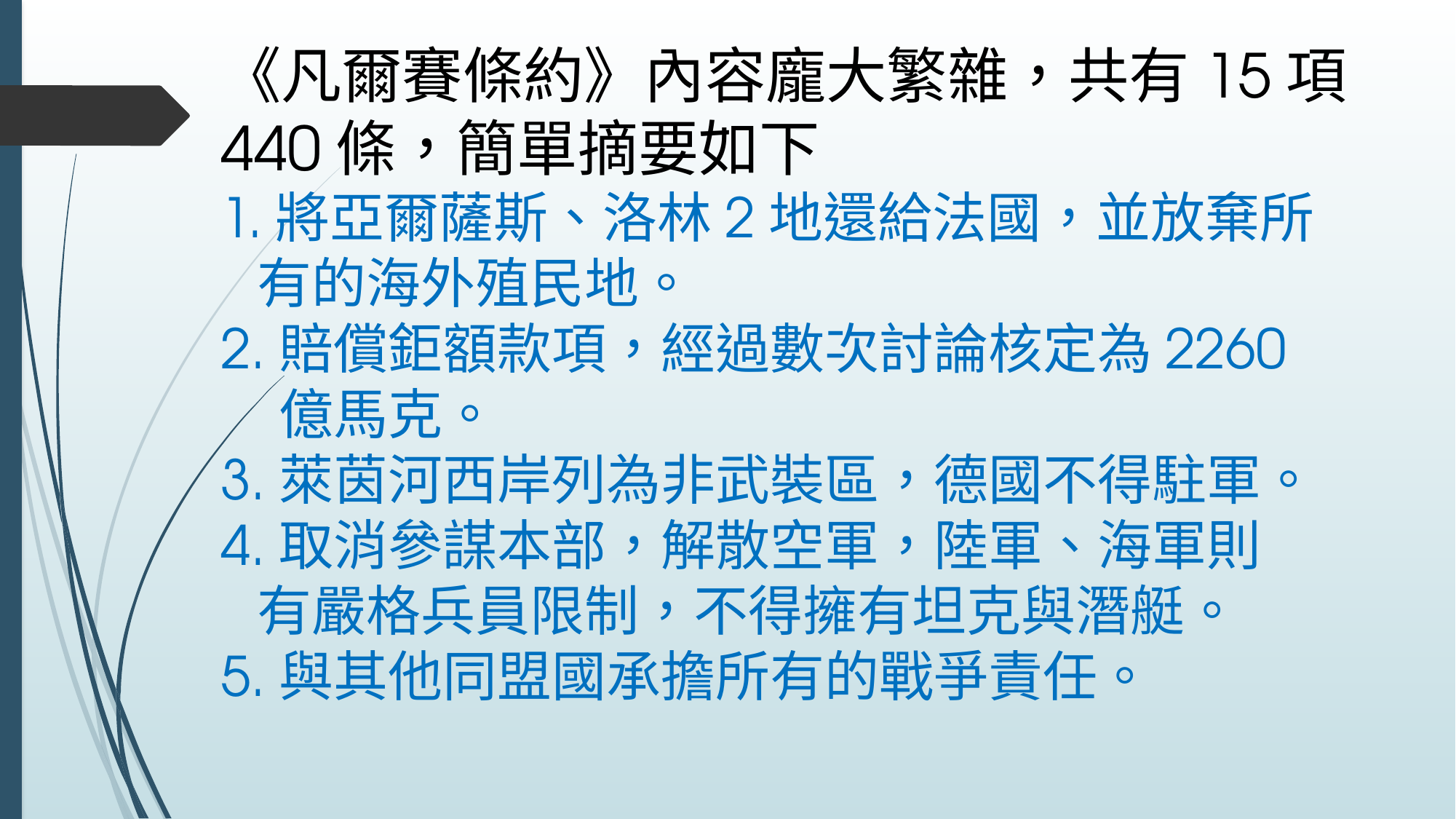

# 《凡爾賽條約》內容龐大繁雜，共有15項440條，簡單摘要如下 1.將亞爾薩斯、洛林2地還給法國，並放棄所 有的海外殖民地。 2.賠償鉅額款項，經過數次討論核定為2260 億馬克。 3.萊茵河西岸列為非武裝區，德國不得駐軍。 4.取消參謀本部，解散空軍，陸軍、海軍則 有嚴格兵員限制，不得擁有坦克與潛艇。 5.與其他同盟國承擔所有的戰爭責任。